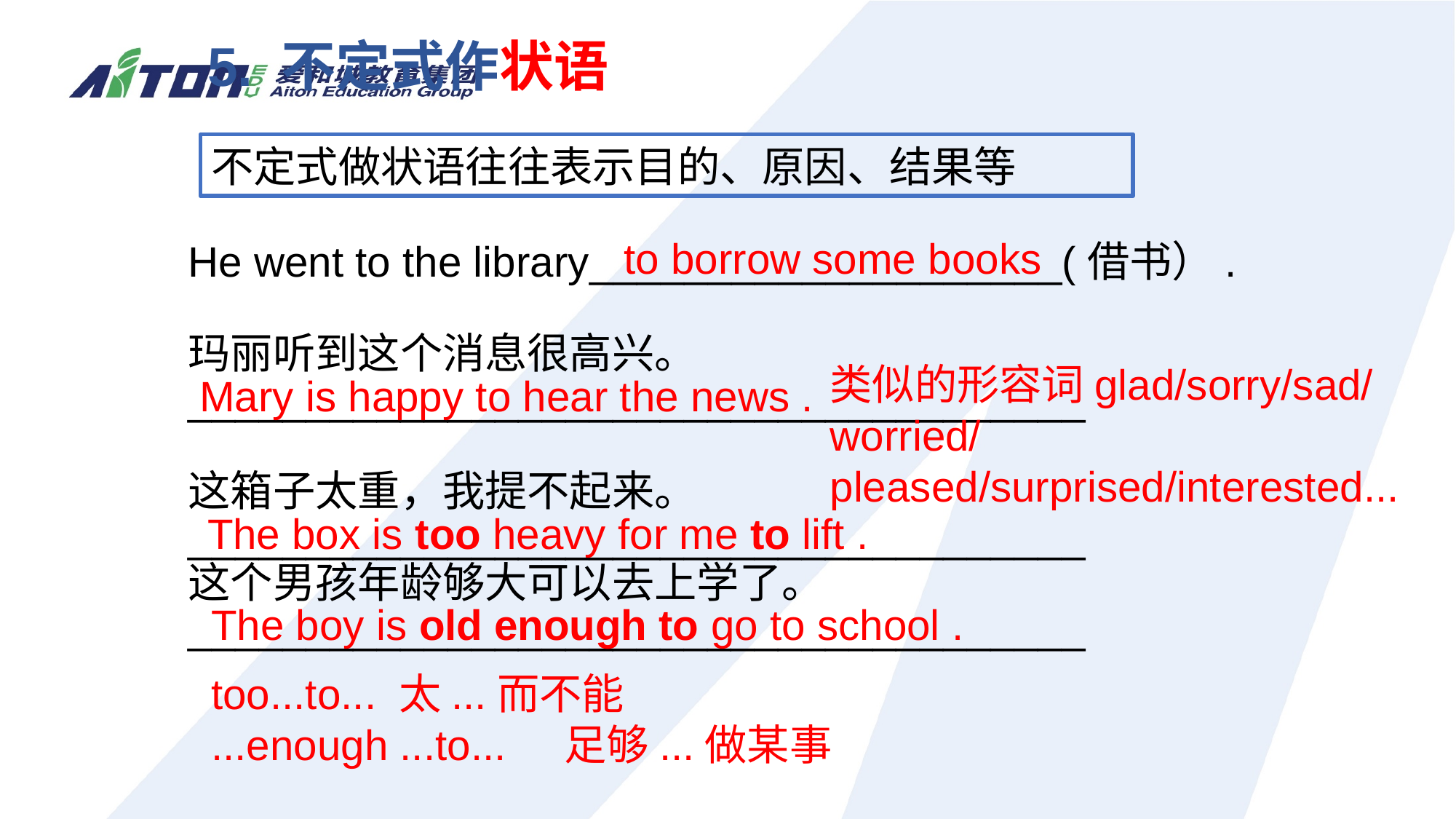

5. 不定式作状语
不定式做状语往往表示目的、原因、结果等
to borrow some books
He went to the library____________________(借书）.

玛丽听到这个消息很高兴。
______________________________________

这箱子太重，我提不起来。
______________________________________
这个男孩年龄够大可以去上学了。
______________________________________

类似的形容词glad/sorry/sad/worried/
pleased/surprised/interested...
Mary is happy to hear the news .
The box is too heavy for me to lift .
The boy is old enough to go to school .
too...to... 太...而不能
...enough ...to...    足够...做某事